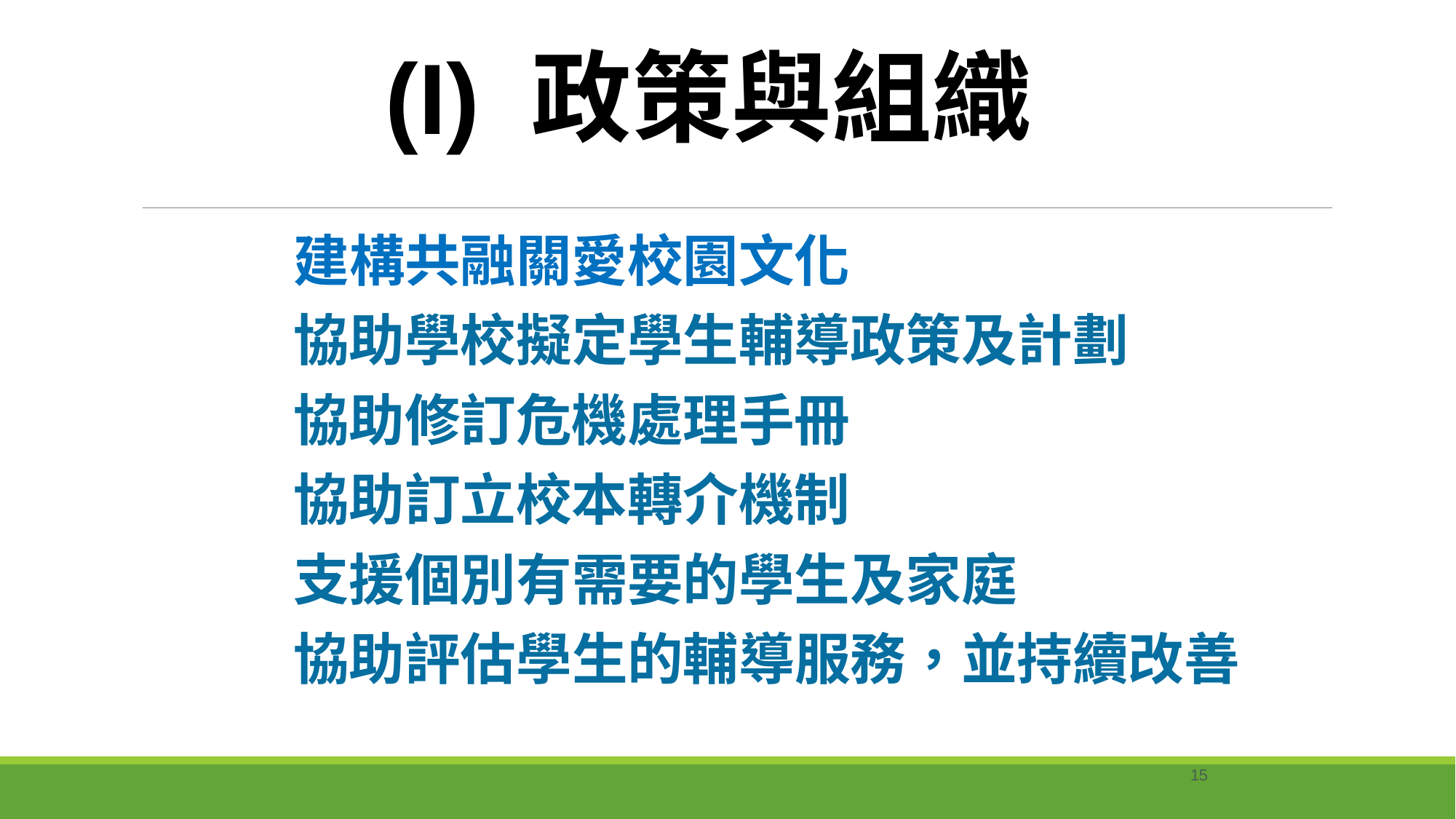

(I) 政策與組織
建構共融關愛校園文化
協助學校擬定學生輔導政策及計劃
協助修訂危機處理手冊
協助訂立校本轉介機制
支援個別有需要的學生及家庭
協助評估學生的輔導服務，並持續改善
15